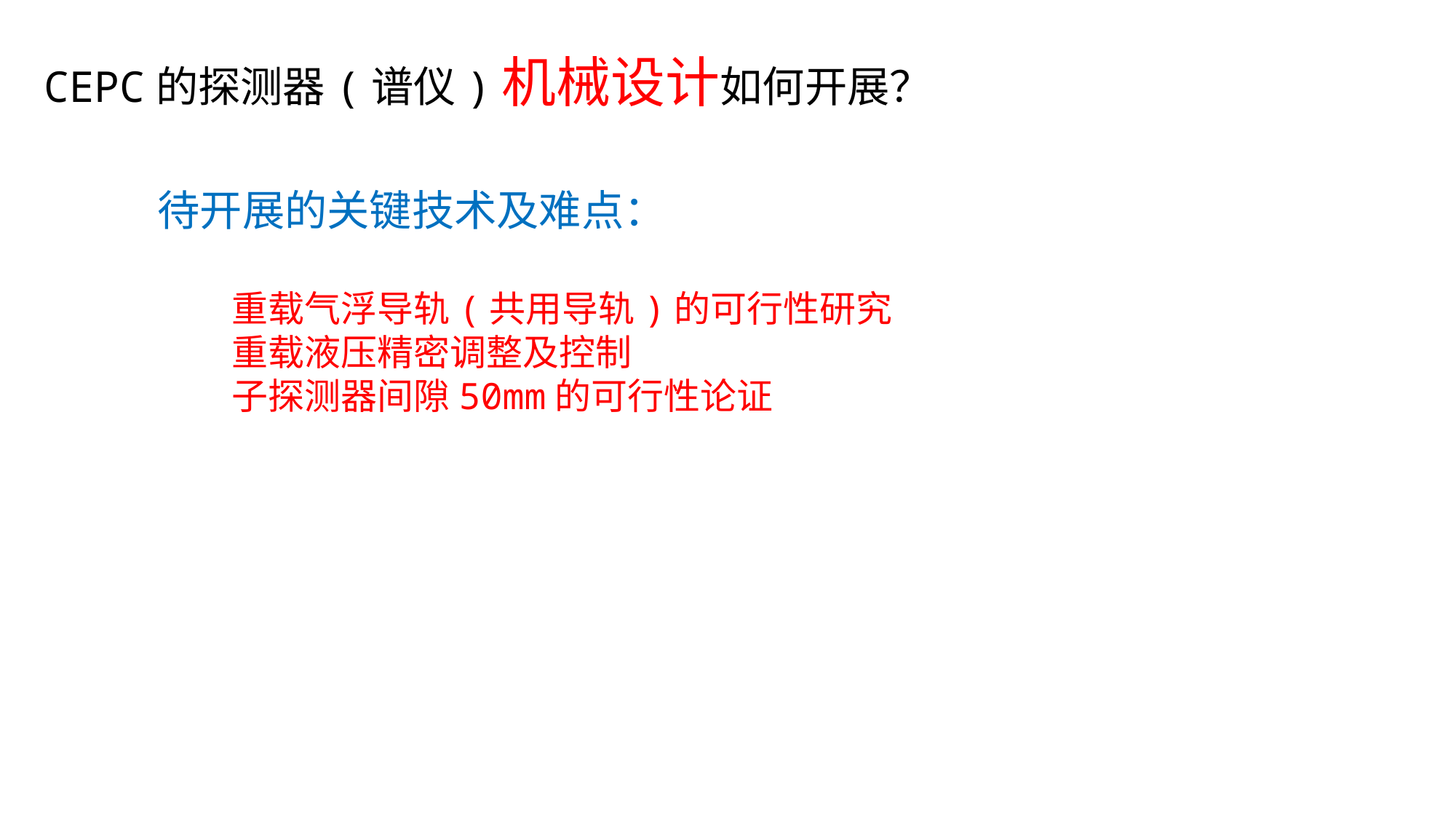

CEPC的探测器(谱仪)机械设计如何开展？
待开展的关键技术及难点：

        重载气浮导轨(共用导轨)的可行性研究
        重载液压精密调整及控制
        子探测器间隙50mm的可行性论证